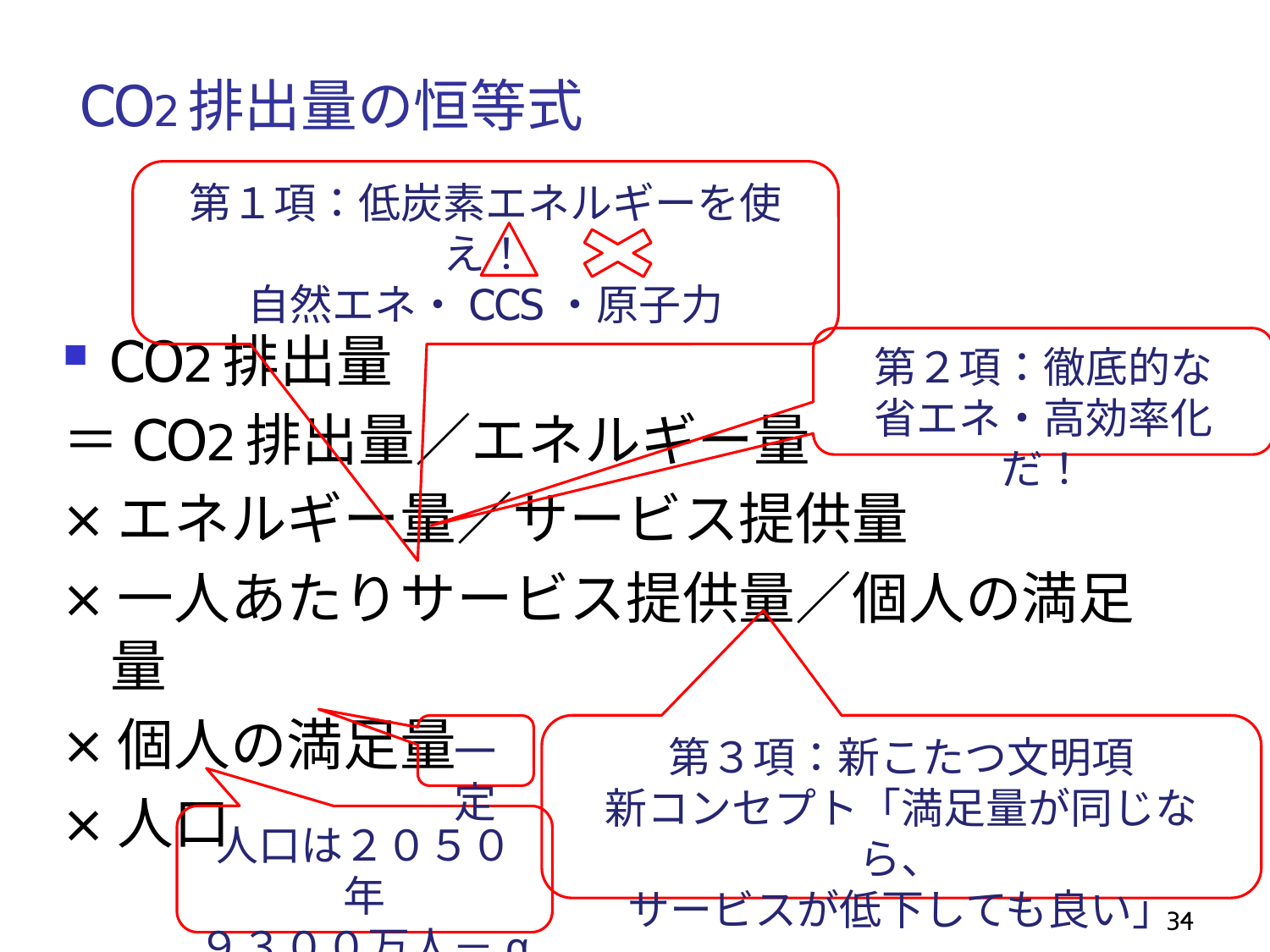

# CO2排出量の恒等式
第１項：低炭素エネルギーを使え！
自然エネ・CCS・原子力

CO2排出量
＝CO2排出量／エネルギー量
×エネルギー量／サービス提供量
×一人あたりサービス提供量／個人の満足量
×個人の満足量
×人口
第２項：徹底的な
省エネ・高効率化だ！
第３項：新こたつ文明項
新コンセプト「満足量が同じなら、
サービスが低下しても良い」
一定
人口は２０５０年
９３００万人－α
34